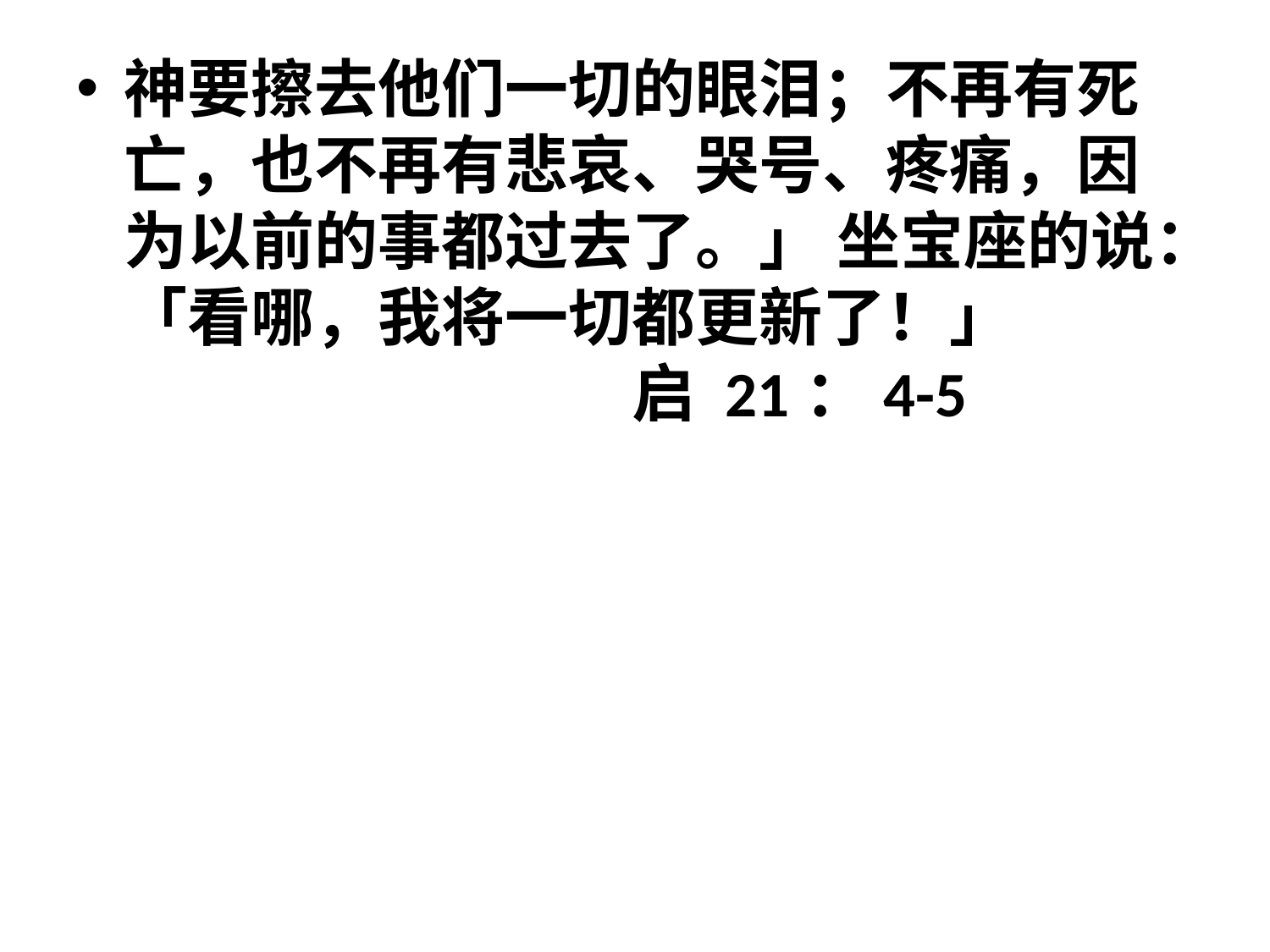

神要擦去他们一切的眼泪；不再有死亡，也不再有悲哀、哭号、疼痛，因为以前的事都过去了。」 坐宝座的说：「看哪，我将一切都更新了！」					启 21：4-5